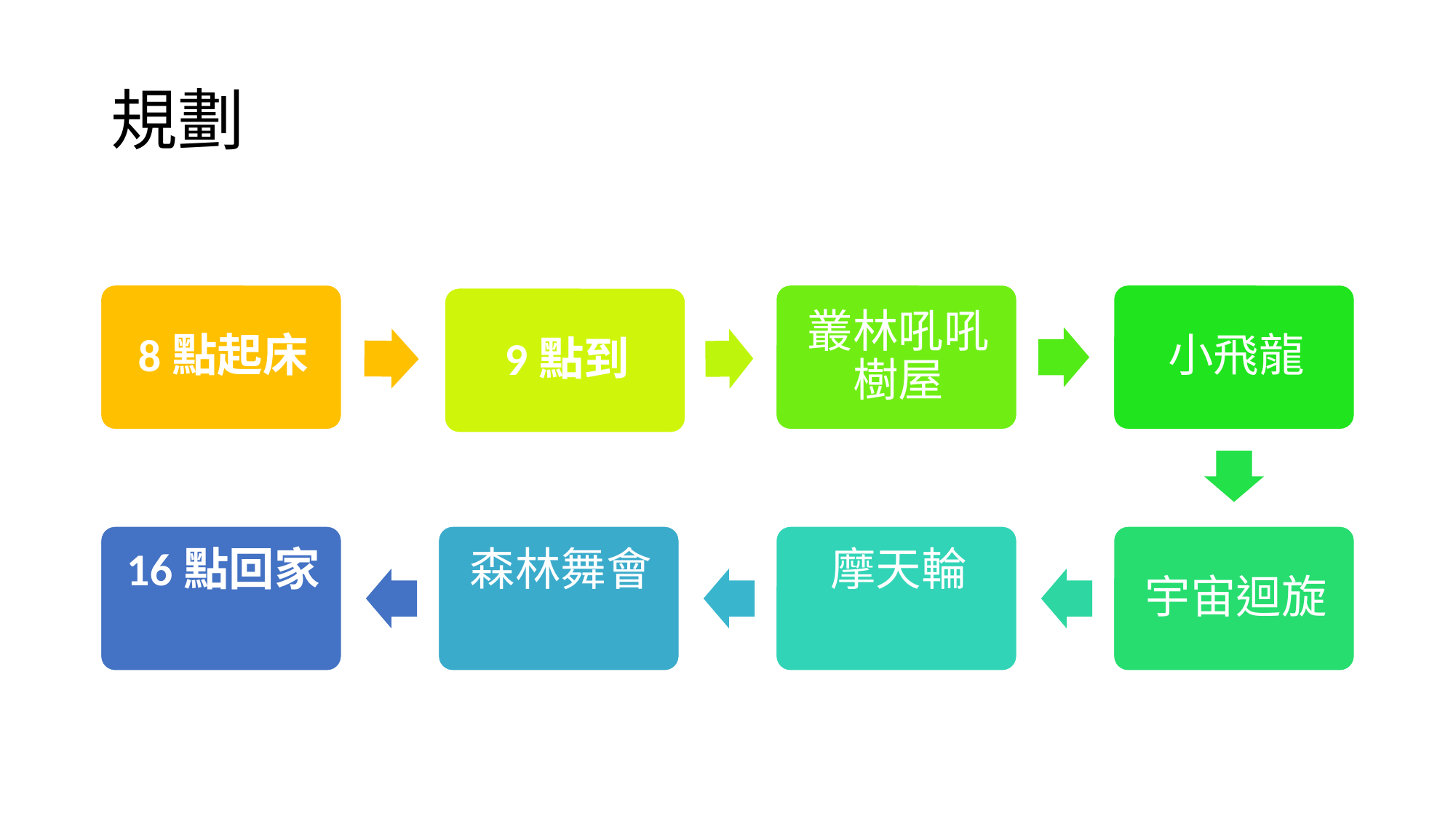

# 規劃
8點起床

9點到

叢林吼吼樹屋

小飛龍

宇宙迴旋

摩天輪

森林舞會

16點回家